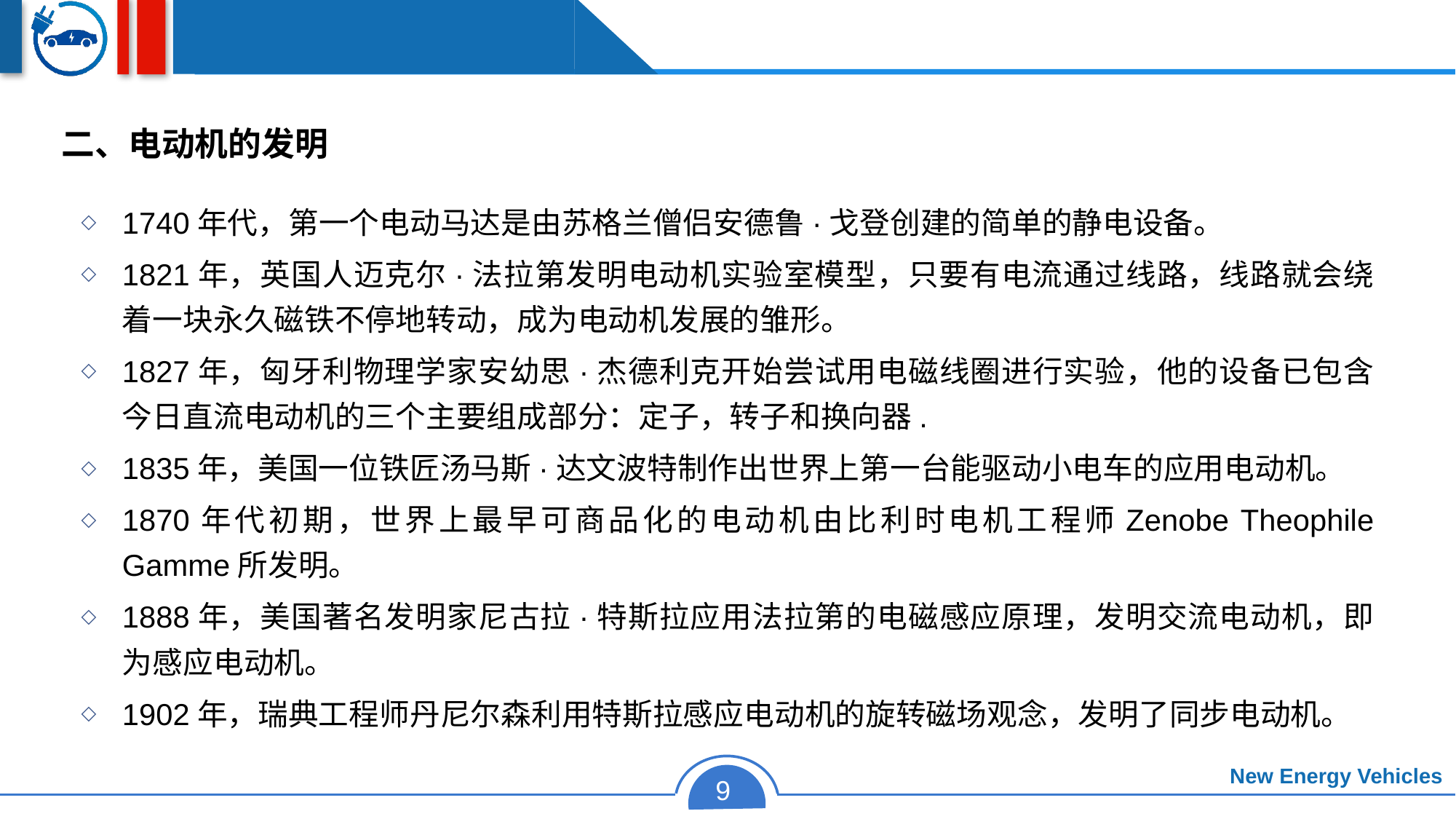

二、电动机的发明
1740年代，第一个电动马达是由苏格兰僧侣安德鲁·戈登创建的简单的静电设备。
1821年，英国人迈克尔·法拉第发明电动机实验室模型，只要有电流通过线路，线路就会绕着一块永久磁铁不停地转动，成为电动机发展的雏形。
1827年，匈牙利物理学家安幼思·杰德利克开始尝试用电磁线圈进行实验，他的设备已包含今日直流电动机的三个主要组成部分：定子，转子和换向器.
1835年，美国一位铁匠汤马斯·达文波特制作出世界上第一台能驱动小电车的应用电动机。
1870年代初期，世界上最早可商品化的电动机由比利时电机工程师Zenobe Theophile Gamme所发明。
1888年，美国著名发明家尼古拉·特斯拉应用法拉第的电磁感应原理，发明交流电动机，即为感应电动机。
1902年，瑞典工程师丹尼尔森利用特斯拉感应电动机的旋转磁场观念，发明了同步电动机。